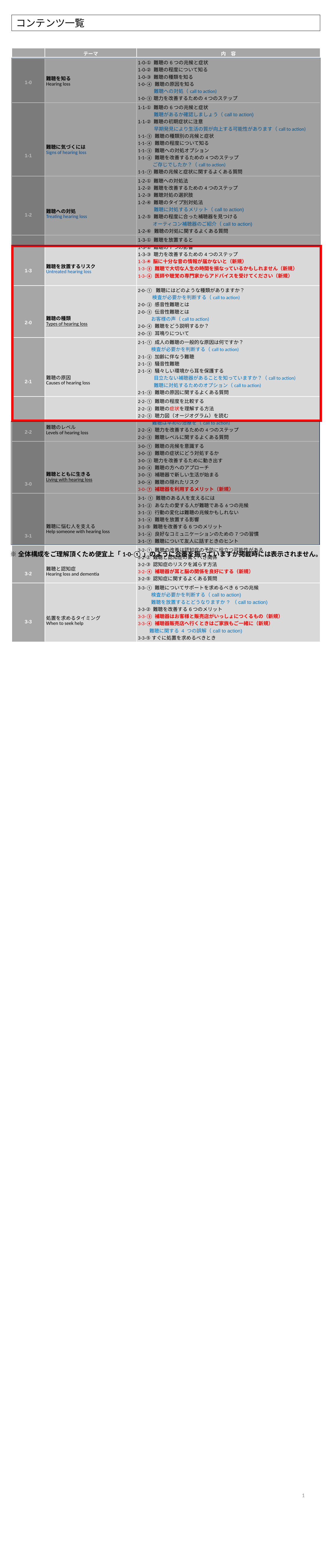

コンテンツ一覧
|  | テーマ | 内　容 |
| --- | --- | --- |
| 1-0 | 難聴を知る Hearing loss | 1-0-① 難聴の6つの兆候と症状 1-0-② 難聴の程度について知る 1-0-③ 難聴の種類を知る 1-0-④ 難聴の原因を知る 　　　 難聴への対処（call to action) 1-0-⑤聴力を改善するための4つのステップ |
| 1-1 | 難聴に気づくには Signs of hearing loss | 1-1-① 難聴の6つの兆候と症状　 　　　 難聴があるか確認しましょう（call to action) 1-1-② 難聴の初期症状に注意 　　　 早期発見により生活の質が向上する可能性があります（call to action) 1-1-③ 難聴の種類別の兆候と症状 1-1-④ 難聴の程度について知る 1-1-⑤ 難聴への対処オプション 1-1-⑥ 難聴を改善するための4つのステップ 　　　ご存じでしたか？（call to action) 1-1-⑦難聴の兆候と症状に関するよくある質問 |
| 1-2 | 難聴への対処 Treating hearing loss | 1-2-① 難聴への対処法 1-2-② 難聴を改善するための4つのステップ 1-2-③ 難聴対処の選択肢 1-2-④ 難聴のタイプ別対処法 　　　 難聴に対処するメリット（call to action) 1-2-⑤ 難聴の程度に合った補聴器を見つける 　　　オーティコン補聴器のご紹介（call to action) 1-2-⑥ 難聴の対処に関するよくある質問 |
| 1-3 | 難聴を放置するリスク Untreated hearing loss | 1-3-① 難聴を放置すると 1-3-② 難聴の７つの影響 1-3-③ 聴力を改善するための4つのステップ 1-3-④ 脳に十分な音の情報が届かないと（新規） 1-3-⑤ 難聴で大切な人生の時間を損なっているかもしれません（新規） 1-3-⑥ 医師や聴覚の専門家からアドバイスを受けてください（新規） |
| 2-0 | 難聴の種類 Types of hearing loss | 2-0-① 難聴にはどのような種類がありますか？ 　　 検査が必要かを判断する（call to action) 2-0-② 感音性難聴とは 2-0-③ 伝音性難聴とは 　　 お客様の声（call to action) 2-0-④ 難聴をどう説明するか？ 2-0-⑤ 耳鳴りについて |
| 2-1 | 難聴の原因 Causes of hearing loss | 2-1-① 成人の難聴の一般的な原因は何ですか？ 　　 検査が必要かを判断する（call to action) 2-1-② 加齢に伴なう難聴 2-1-③ 騒音性難聴 2-1-④ 騒々しい環境から耳を保護する 目立たない補聴器があることを知っていますか？（call to action) 難聴に対処するためのオプション（call to action) 2-1-⑤ 難聴の原因に関するよくある質問 |
| 2-2 | 難聴のレベル Levels of hearing loss | 2-2-① 難聴の程度を比較する 2-2-② 難聴の症状を理解する方法 2-2-③ 聴力図（オージオグラム）を読む 　　 難聴は早めの治療を（call to action) 2-2-④ 聴力を改善するための4つのステップ 2-2-⑤ 難聴レベルに関するよくある質問 |
| 3-0 | 難聴とともに生きる Living with hearing loss | 3-0-① 難聴の兆候を意識する 3-0-② 難聴の症状にどう対処するか 3-0-③聴力を改善するために動き出す 3-0-④ 難聴の方へのアプローチ 3-0-⑤ 補聴器で新しい生活が始まる 3-0-⑥ 難聴の隠れたリスク 3-0-⑦ 補聴器を利用するメリット（新規） |
| 3-1 | 難聴に悩む人を支える Help someone with hearing loss | 3-1- ① 難聴のある人を支えるには 3-1-② あなたの愛する人が難聴である6つの兆候 3-1-③ 行動の変化は難聴の兆候かもしれない 3-1-④ 難聴を放置する影響 3-1-⑤ 難聴を改善する6つのメリット 3-1-⑥ 良好なコミュニケーションのための7つの習慣 3-1-⑦ 難聴について友人に話すときのヒント |
| 3-2 | 難聴と認知症 Hearing loss and dementia | 3-2-① 難聴の改善は認知症の予防に役立つ可能性がある 3-2-② 難聴と認知症の驚くべき関係 3-2-③ 認知症のリスクを減らす方法 3-2-④ 補聴器が耳と脳の関係を良好にする（新規） 3-2-⑤ 認知症に関するよくある質問 |
| 3-3 | 処置を求めるタイミング When to seek help | 3-3-① 難聴についてサポートを求めるべき6つの兆候 　　 検査が必要かを判断する（call to action) 　　 難聴を放置するとどうなりますか? （call to action) 3-3-② 難聴を改善する6つのメリット 3-3-③ 補聴器はお客様と販売店がいっしょにつくるもの（新規） 3-3-④ 補聴器販売店へ行くときはご家族もご一緒に（新規） 難聴に関する 4 つの誤解（call to action) 3-3-⑤すぐに処置を求めるべきとき |

※全体構成をご理解頂くため便宜上「1-0-①」のように合番を振っていますが掲載時には表示されません。
1